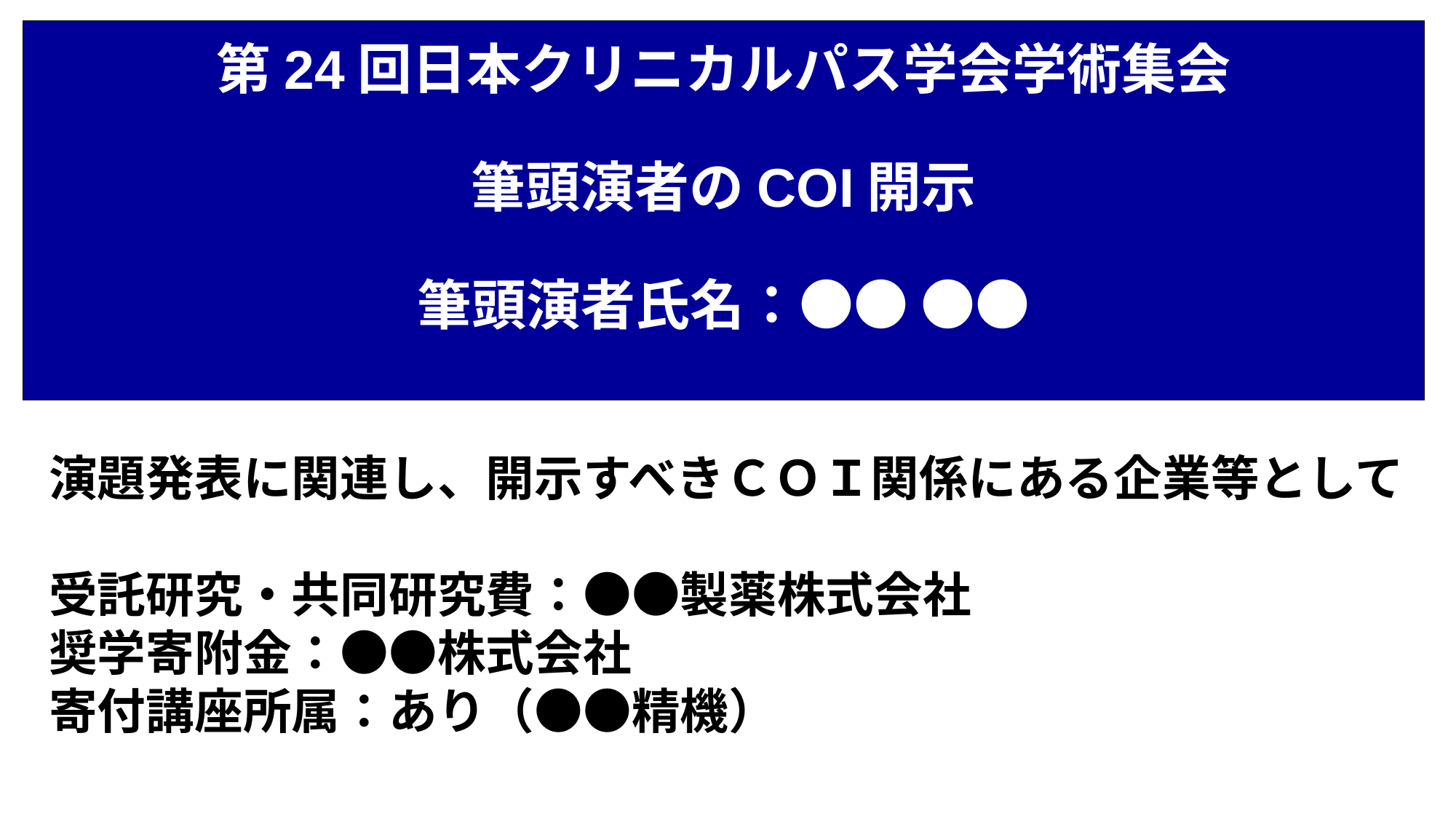

# 第24回日本クリニカルパス学会学術集会 筆頭演者のCOI開示 筆頭演者氏名：●● ●●
演題発表に関連し、開示すべきＣＯＩ関係にある企業等として

受託研究・共同研究費：●●製薬株式会社
奨学寄附金：●●株式会社
寄付講座所属：あり（●●精機）